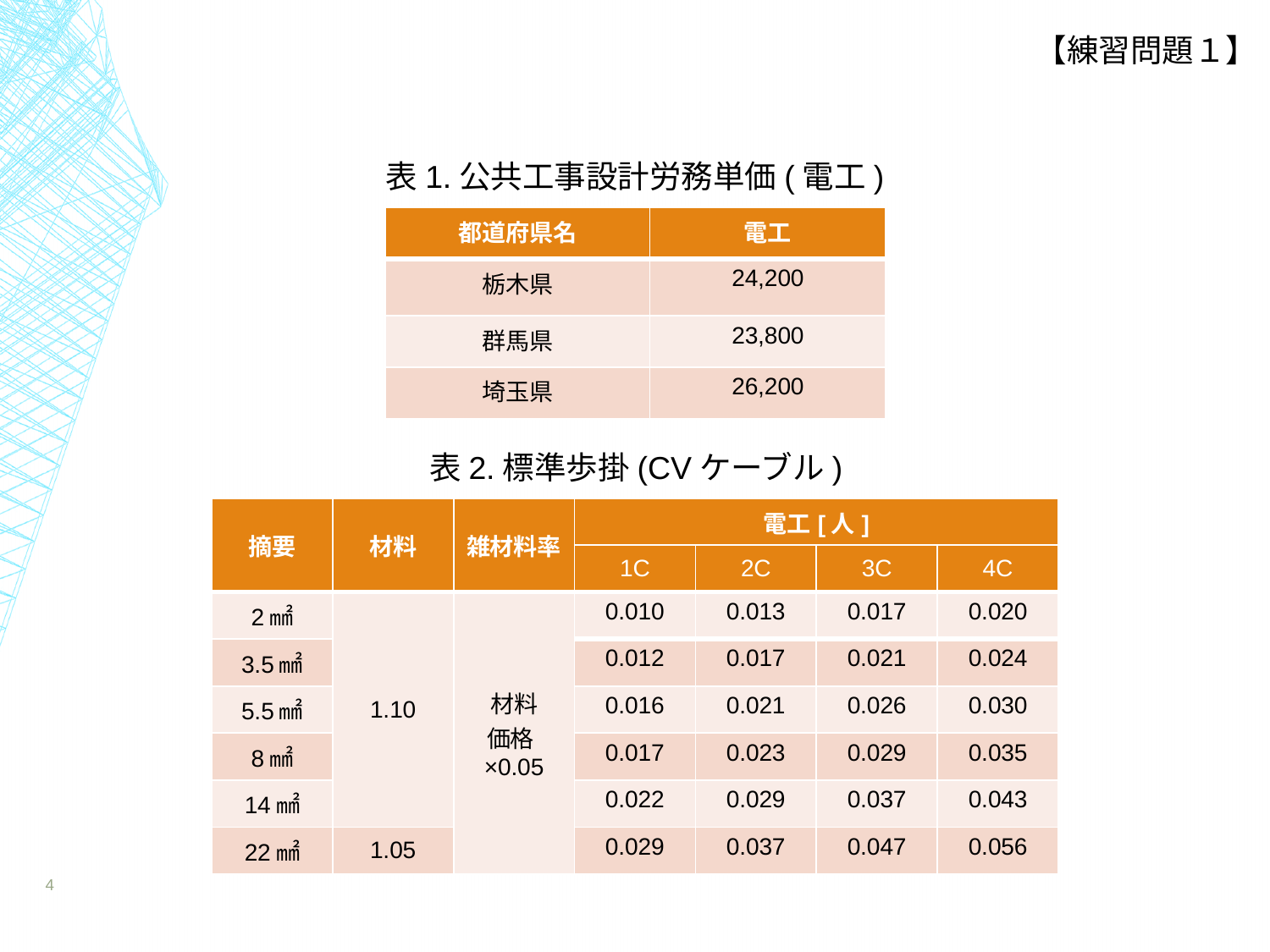

【練習問題１】
表1.公共工事設計労務単価(電工)
| 都道府県名 | 電工 |
| --- | --- |
| 栃木県 | 24,200 |
| 群馬県 | 23,800 |
| 埼玉県 | 26,200 |
表2.標準歩掛(CVケーブル)
| 摘要 | 材料 | 雑材料率 | 電工[人] |  |  |  |
| --- | --- | --- | --- | --- | --- | --- |
|  |  |  | 1C | 2C | 3C | 4C |
| 2㎟ | 1.10 | 材料 価格×0.05 | 0.010 | 0.013 | 0.017 | 0.020 |
| 3.5㎟ |  |  | 0.012 | 0.017 | 0.021 | 0.024 |
| 5.5㎟ |  |  | 0.016 | 0.021 | 0.026 | 0.030 |
| 8㎟ |  |  | 0.017 | 0.023 | 0.029 | 0.035 |
| 14㎟ |  |  | 0.022 | 0.029 | 0.037 | 0.043 |
| 22㎟ | 1.05 |  | 0.029 | 0.037 | 0.047 | 0.056 |
4